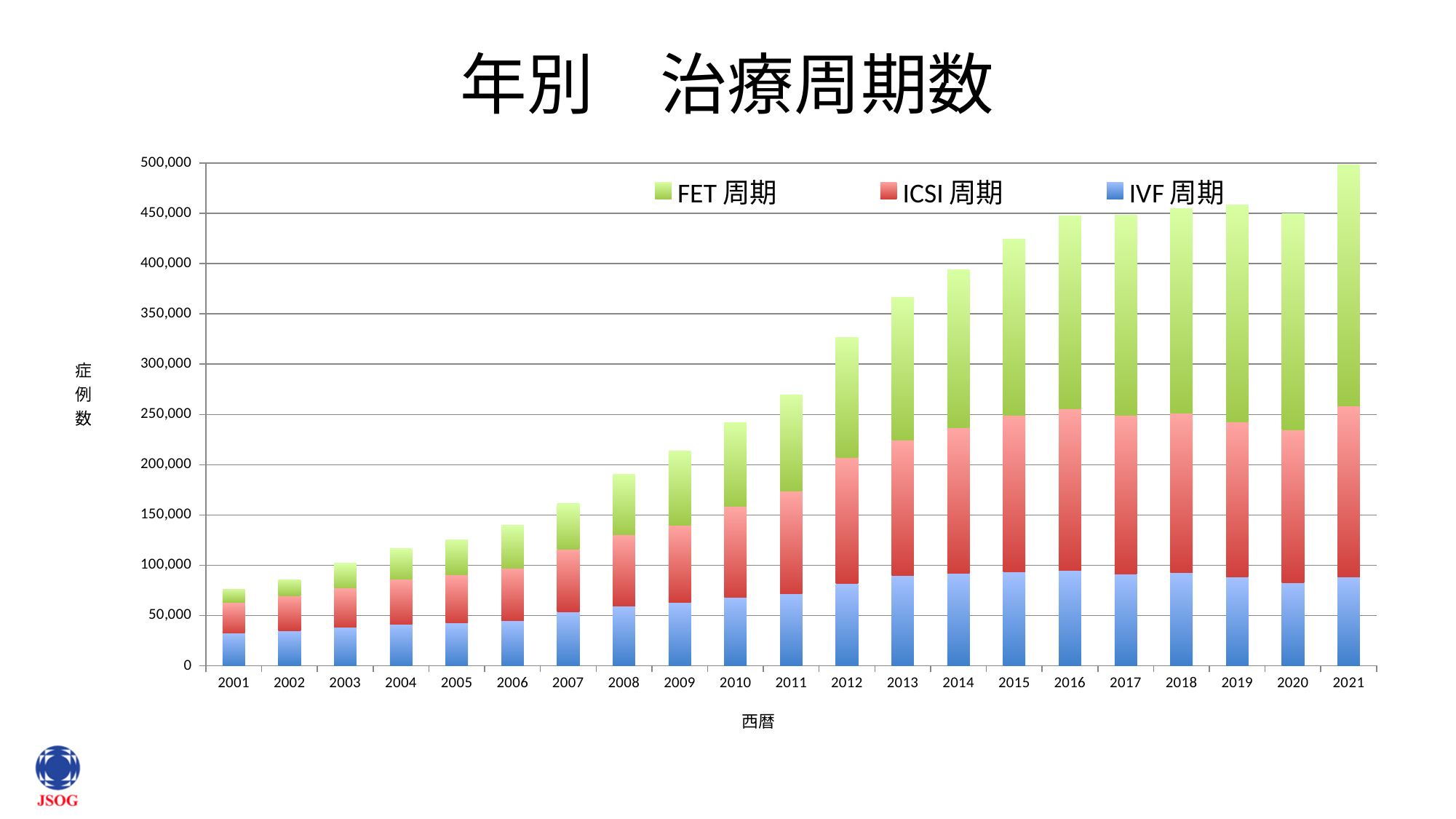

# 年別　治療周期数

### Chart

| Category | IVF周期 | ICSI周期 | FET周期 |
|---|---|---|---|
| 2001 | 32676.0 | 30369.0 | 13034.0 |
| 2002 | 34953.0 | 34824.0 | 15887.0 |
| 2003 | 38575.0 | 38871.0 | 24459.0 |
| 2004 | 41619.0 | 44698.0 | 30287.0 |
| 2005 | 42822.0 | 47579.0 | 35069.0 |
| 2006 | 44778.0 | 52539.0 | 42171.0 |
| 2007 | 53873.0 | 61813.0 | 45478.0 |
| 2008 | 59148.0 | 71350.0 | 60115.0 |
| 2009 | 63083.0 | 76790.0 | 73927.0 |
| 2010 | 67714.0 | 90677.0 | 83770.0 |
| 2011 | 71422.0 | 102473.0 | 95764.0 |
| 2012 | 82108.0 | 125229.0 | 119089.0 |
| 2013 | 89950.0 | 134871.0 | 141335.0 |
| 2014 | 92269.0 | 144247.0 | 157229.0 |
| 2015 | 93614.0 | 155797.0 | 174740.0 |
| 2016 | 94566.0 | 161262.0 | 191962.0 |
| 2017 | 91516.0 | 157709.0 | 198985.0 |
| 2018 | 92552.0 | 158859.0 | 203482.0 |
| 2019 | 88074.0 | 154824.0 | 215203.0 |
| 2020 | 82883.0 | 151732.0 | 215285.0 |
| 2021 | 88362.0 | 170350.0 | 239428.0 |